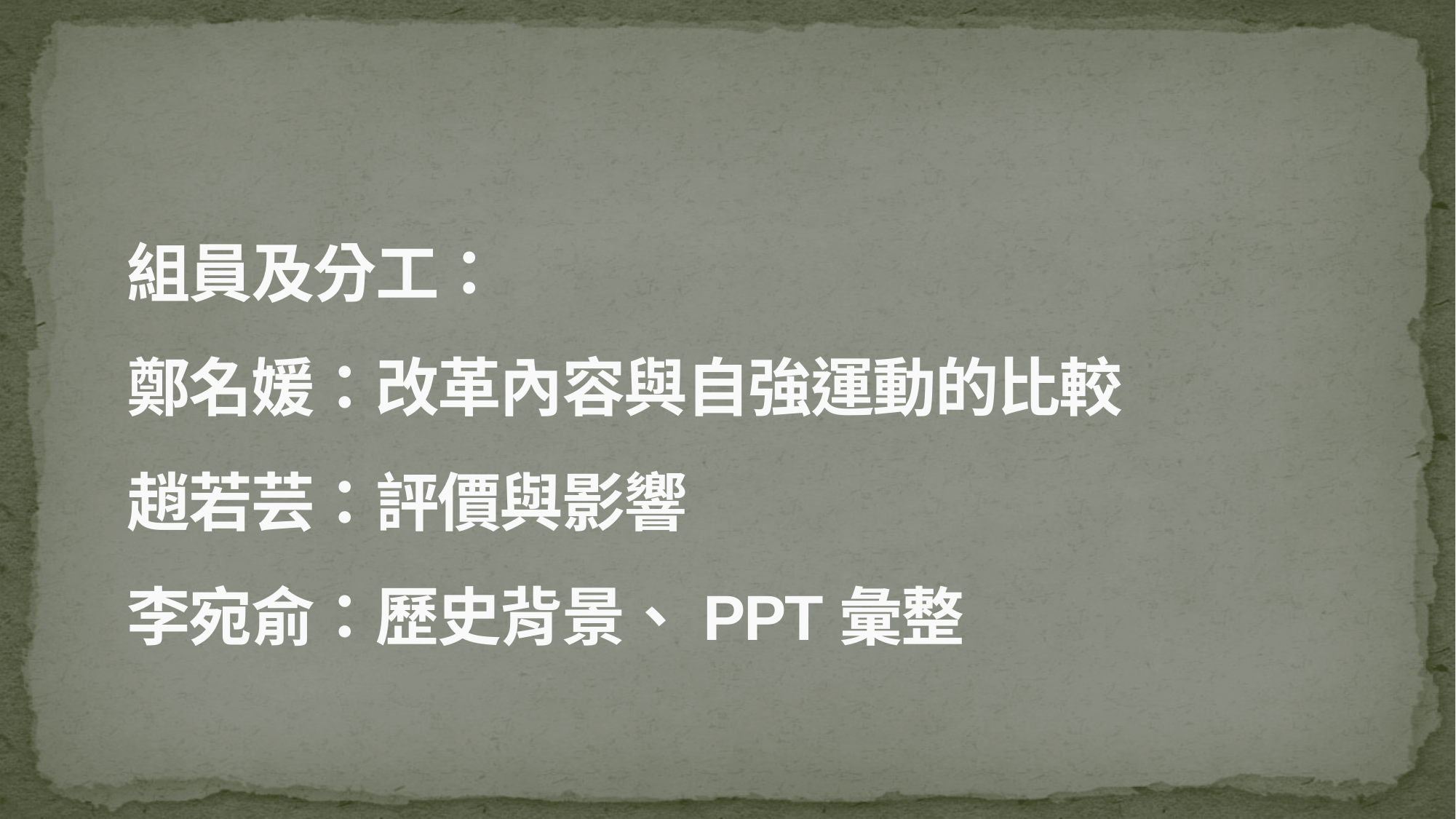

# 組員及分工： 鄭名媛：改革內容與自強運動的比較 趙若芸：評價與影響 李宛俞：歷史背景、PPT彙整